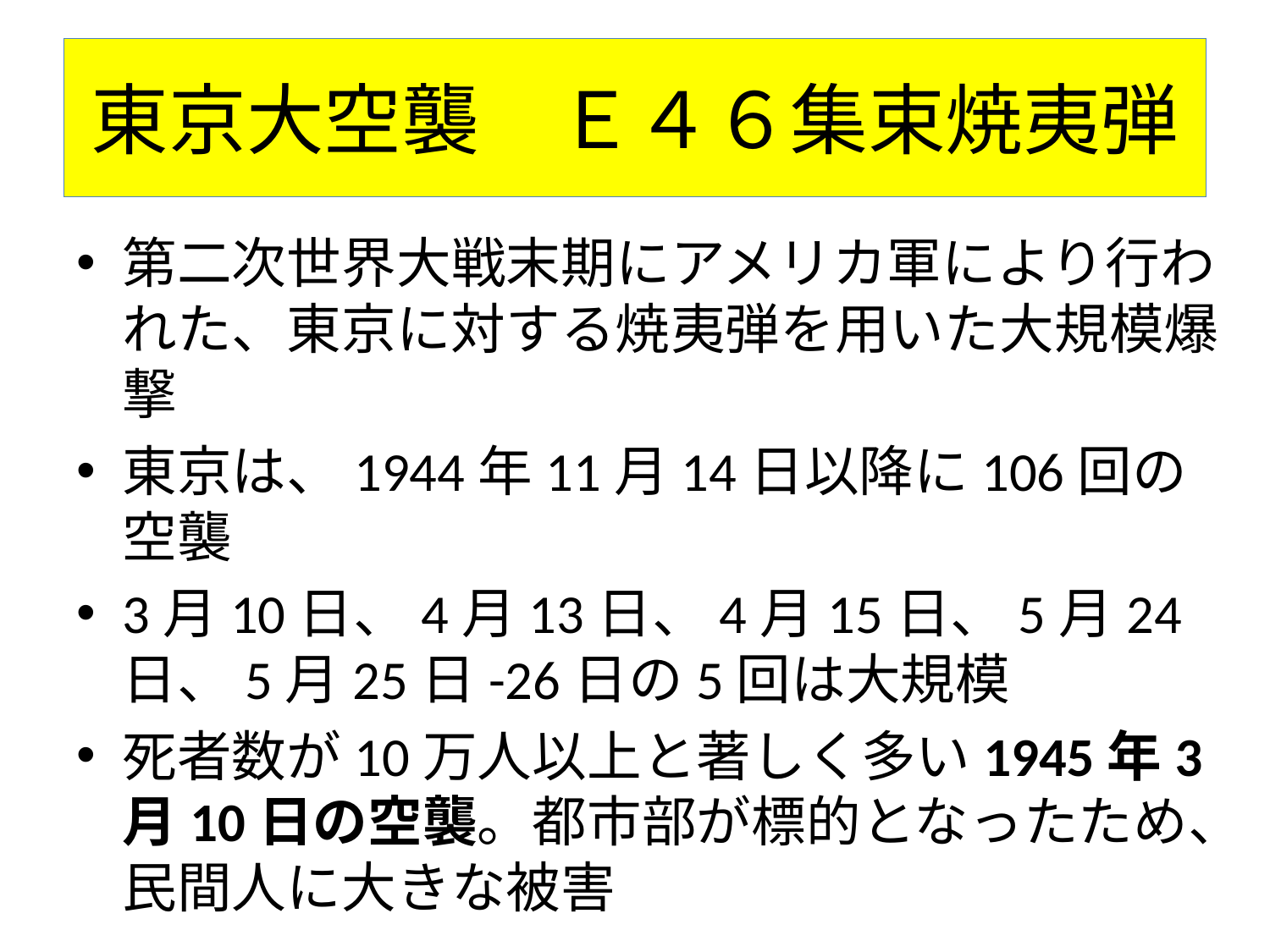

# 東京大空襲　Ｅ４６集束焼夷弾
第二次世界大戦末期にアメリカ軍により行われた、東京に対する焼夷弾を用いた大規模爆撃
東京は、1944年11月14日以降に106回の空襲
3月10日、4月13日、4月15日、5月24日、5月25日-26日の5回は大規模
死者数が10万人以上と著しく多い1945年3月10日の空襲。都市部が標的となったため、民間人に大きな被害